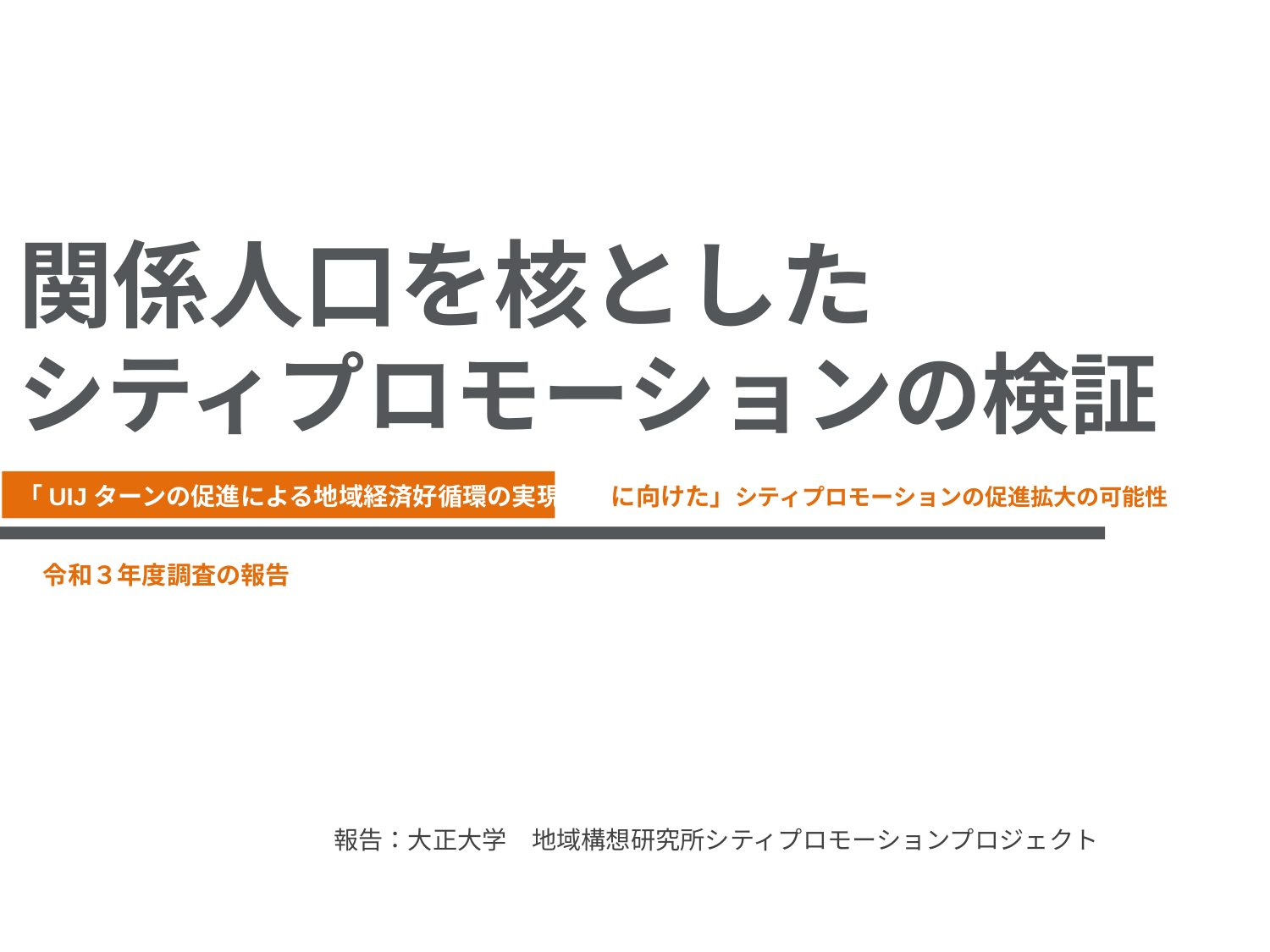

関係人口を核とした
シティプロモーションの検証

「UIJターンの促進による地域経済好循環の実現　　に向けた」シティプロモーションの促進拡大の可能性

　令和３年度調査の報告
報告：大正大学　地域構想研究所シティプロモーションプロジェクト